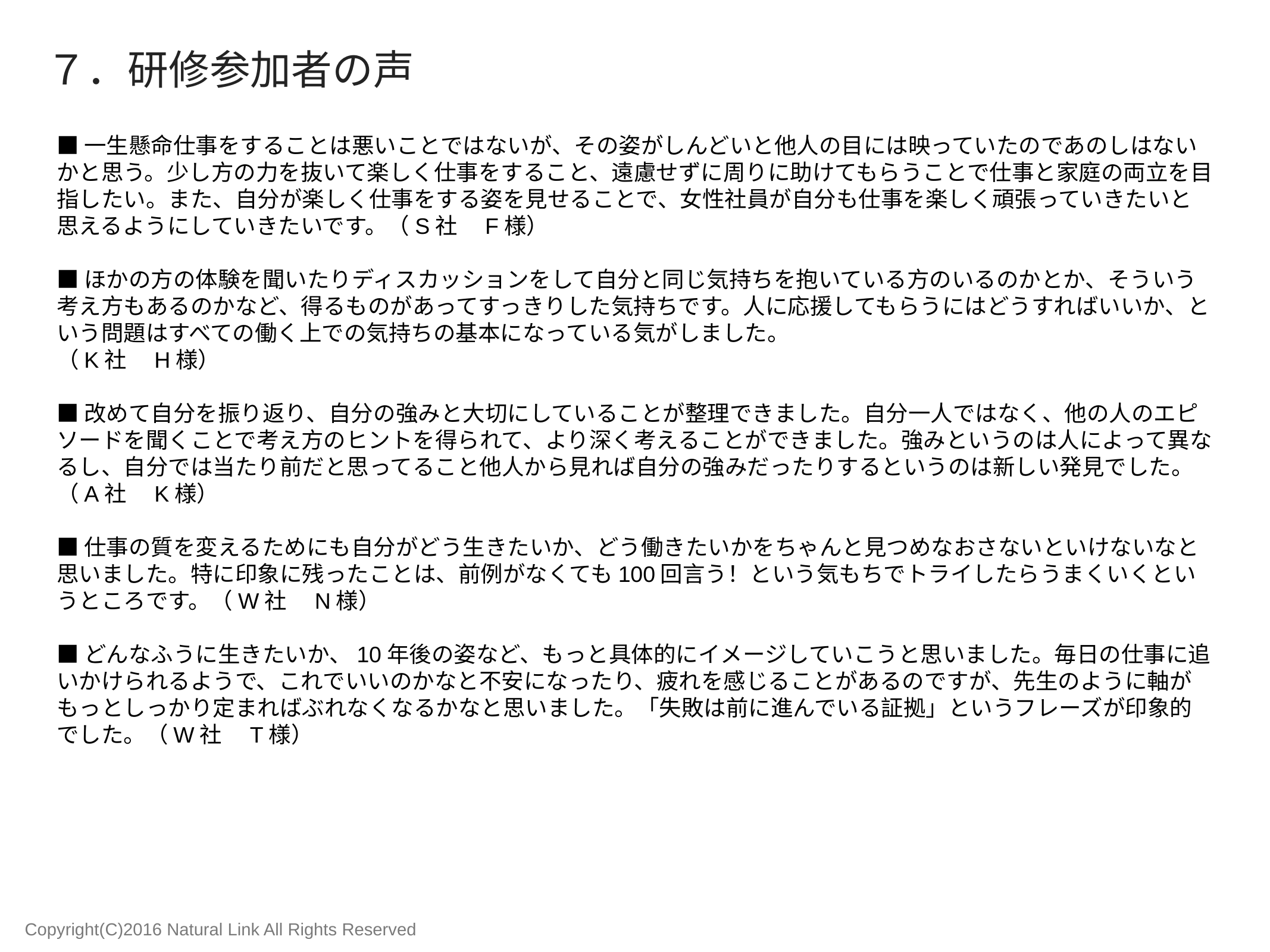

７．研修参加者の声
■一生懸命仕事をすることは悪いことではないが、その姿がしんどいと他人の目には映っていたのであのしはないかと思う。少し方の力を抜いて楽しく仕事をすること、遠慮せずに周りに助けてもらうことで仕事と家庭の両立を目指したい。また、自分が楽しく仕事をする姿を見せることで、女性社員が自分も仕事を楽しく頑張っていきたいと思えるようにしていきたいです。（S社　F様）

■ほかの方の体験を聞いたりディスカッションをして自分と同じ気持ちを抱いている方のいるのかとか、そういう考え方もあるのかなど、得るものがあってすっきりした気持ちです。人に応援してもらうにはどうすればいいか、という問題はすべての働く上での気持ちの基本になっている気がしました。
（K社　H様）

■改めて自分を振り返り、自分の強みと大切にしていることが整理できました。自分一人ではなく、他の人のエピソードを聞くことで考え方のヒントを得られて、より深く考えることができました。強みというのは人によって異なるし、自分では当たり前だと思ってること他人から見れば自分の強みだったりするというのは新しい発見でした。（A社　K様）

■仕事の質を変えるためにも自分がどう生きたいか、どう働きたいかをちゃんと見つめなおさないといけないなと思いました。特に印象に残ったことは、前例がなくても100回言う！という気もちでトライしたらうまくいくというところです。（W社　N様）

■どんなふうに生きたいか、10年後の姿など、もっと具体的にイメージしていこうと思いました。毎日の仕事に追いかけられるようで、これでいいのかなと不安になったり、疲れを感じることがあるのですが、先生のように軸がもっとしっかり定まればぶれなくなるかなと思いました。「失敗は前に進んでいる証拠」というフレーズが印象的でした。（W社　T様）

Copyright(C)2016 Natural Link All Rights Reserved